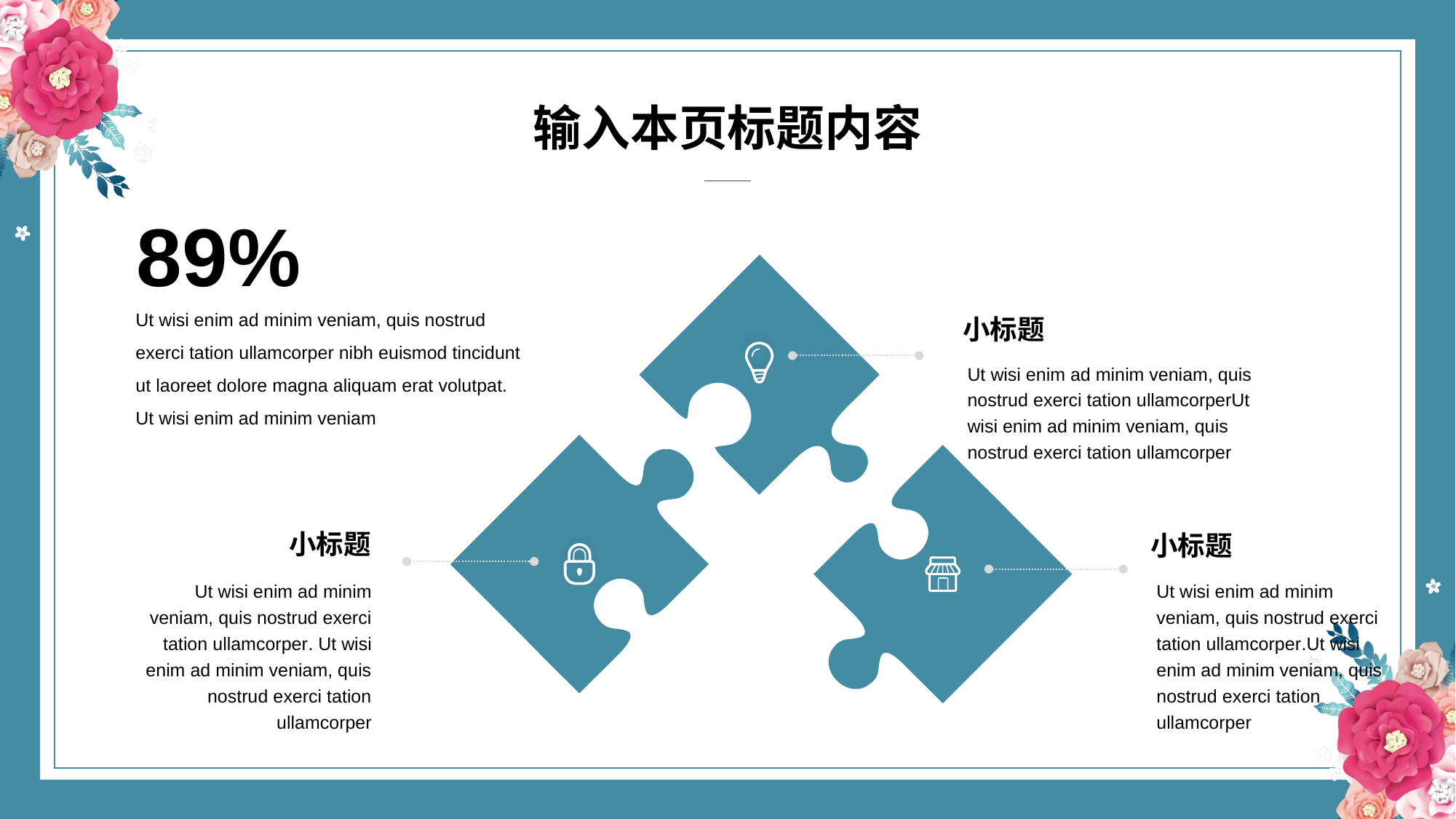

输入本页标题内容
89%

Ut wisi enim ad minim veniam, quis nostrud exerci tation ullamcorper nibh euismod tincidunt ut laoreet dolore magna aliquam erat volutpat. Ut wisi enim ad minim veniam

小标题

Ut wisi enim ad minim veniam, quis nostrud exerci tation ullamcorperUt wisi enim ad minim veniam, quis nostrud exerci tation ullamcorper

小标题
小标题

Ut wisi enim ad minim veniam, quis nostrud exerci tation ullamcorper. Ut wisi enim ad minim veniam, quis nostrud exerci tation ullamcorper
Ut wisi enim ad minim veniam, quis nostrud exerci tation ullamcorper.Ut wisi enim ad minim veniam, quis nostrud exerci tation ullamcorper